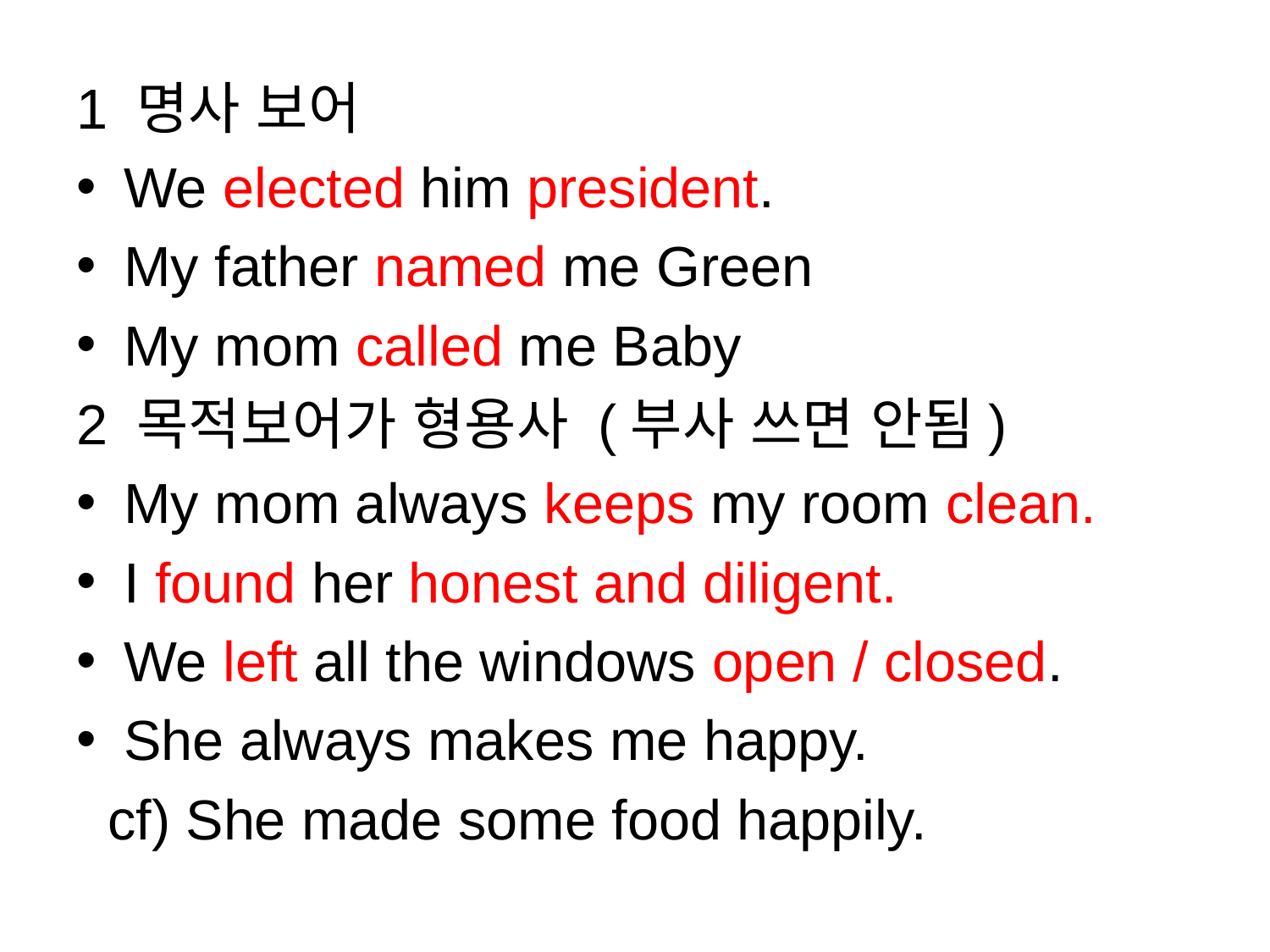

1 명사 보어
We elected him president.
My father named me Green
My mom called me Baby
2 목적보어가 형용사 (부사 쓰면 안됨)
My mom always keeps my room clean.
I found her honest and diligent.
We left all the windows open / closed.
She always makes me happy.
  cf) She made some food happily.